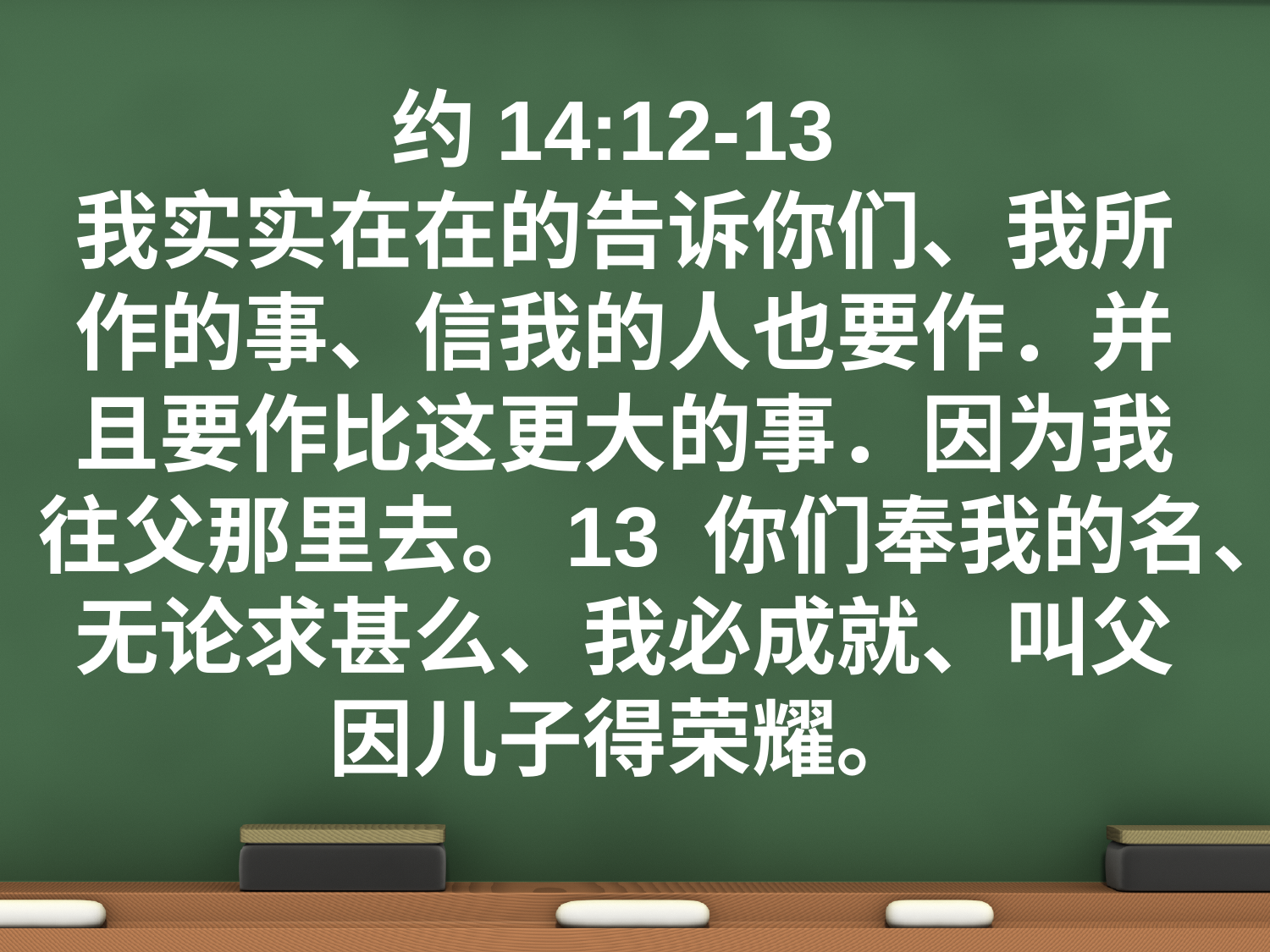

约14:12-13
我实实在在的告诉你们、我所作的事、信我的人也要作．并且要作比这更大的事．因为我往父那里去。13 你们奉我的名、无论求甚么、我必成就、叫父因儿子得荣耀。